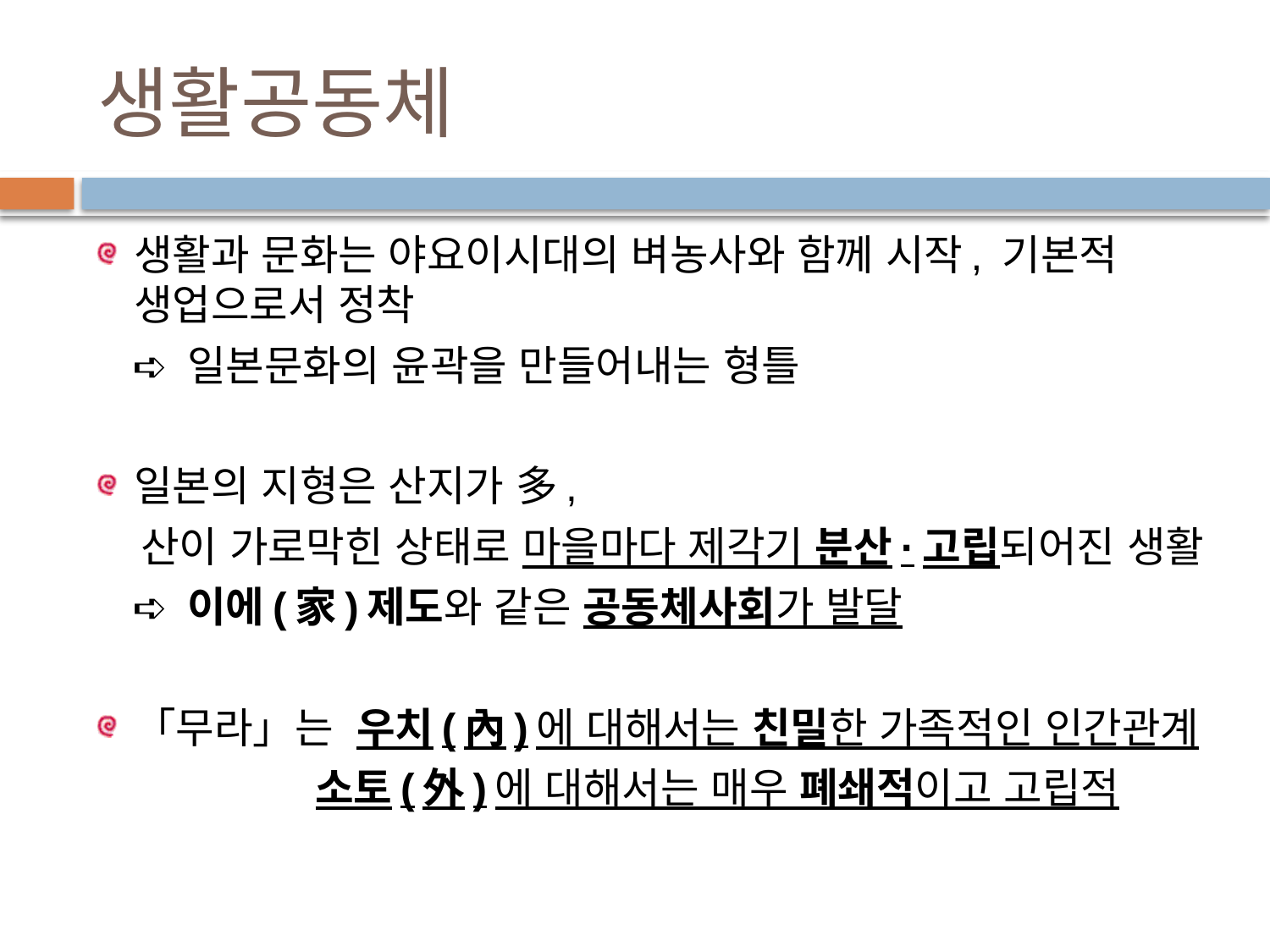

# 생활공동체
생활과 문화는 야요이시대의 벼농사와 함께 시작, 기본적 생업으로서 정착
   ➪ 일본문화의 윤곽을 만들어내는 형틀

일본의 지형은 산지가 多,
   산이 가로막힌 상태로 마을마다 제각기 분산·고립되어진 생활
   ➪ 이에(家)제도와 같은 공동체사회가 발달

「무라」는  우치(內)에 대해서는 친밀한 가족적인 인간관계
                  소토(外)에 대해서는 매우 폐쇄적이고 고립적